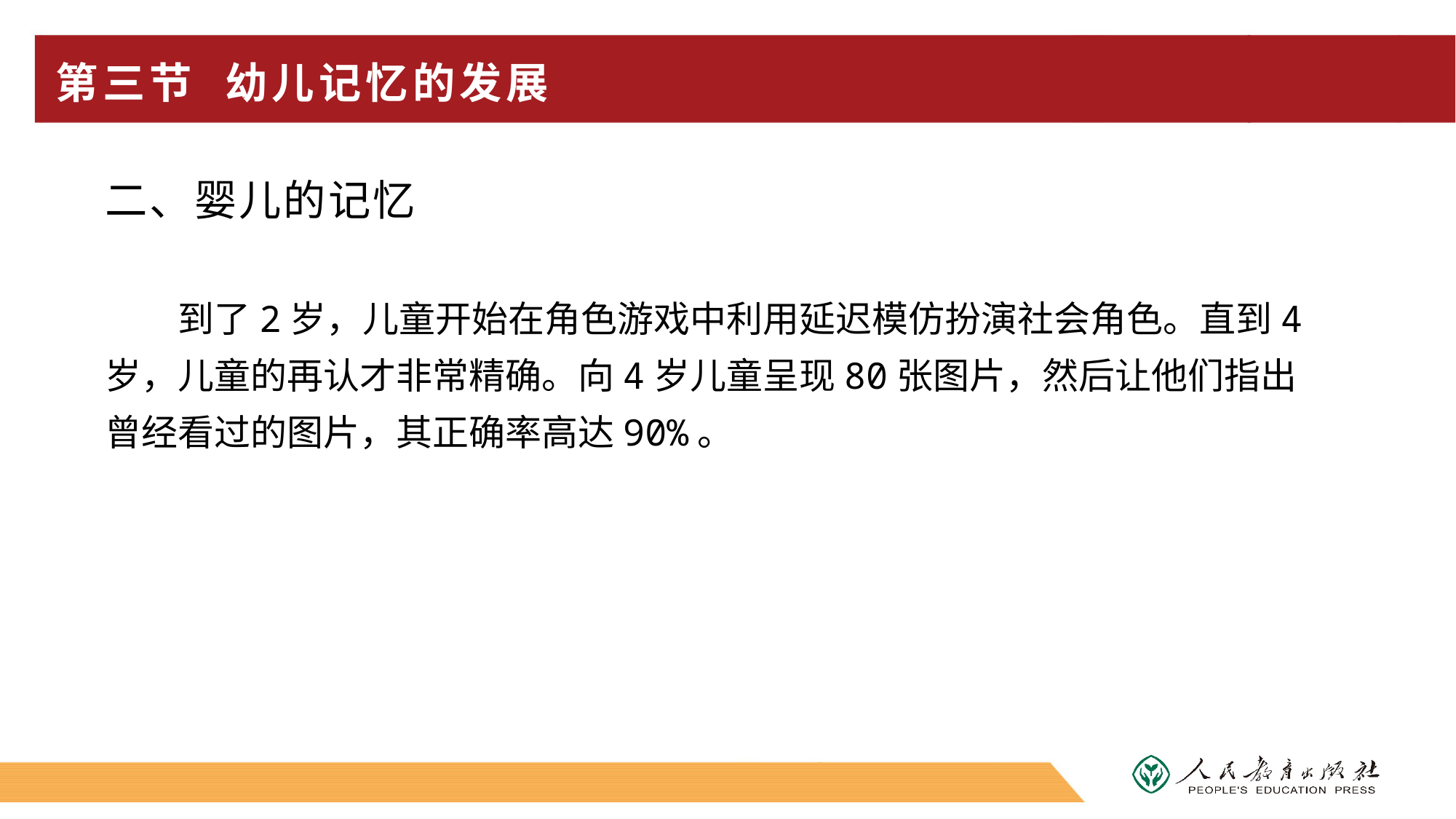

# 第三节  幼儿记忆的发展
二、婴儿的记忆
到了2岁，儿童开始在角色游戏中利用延迟模仿扮演社会角色。直到4岁，儿童的再认才非常精确。向4岁儿童呈现80张图片，然后让他们指出曾经看过的图片，其正确率高达90%。